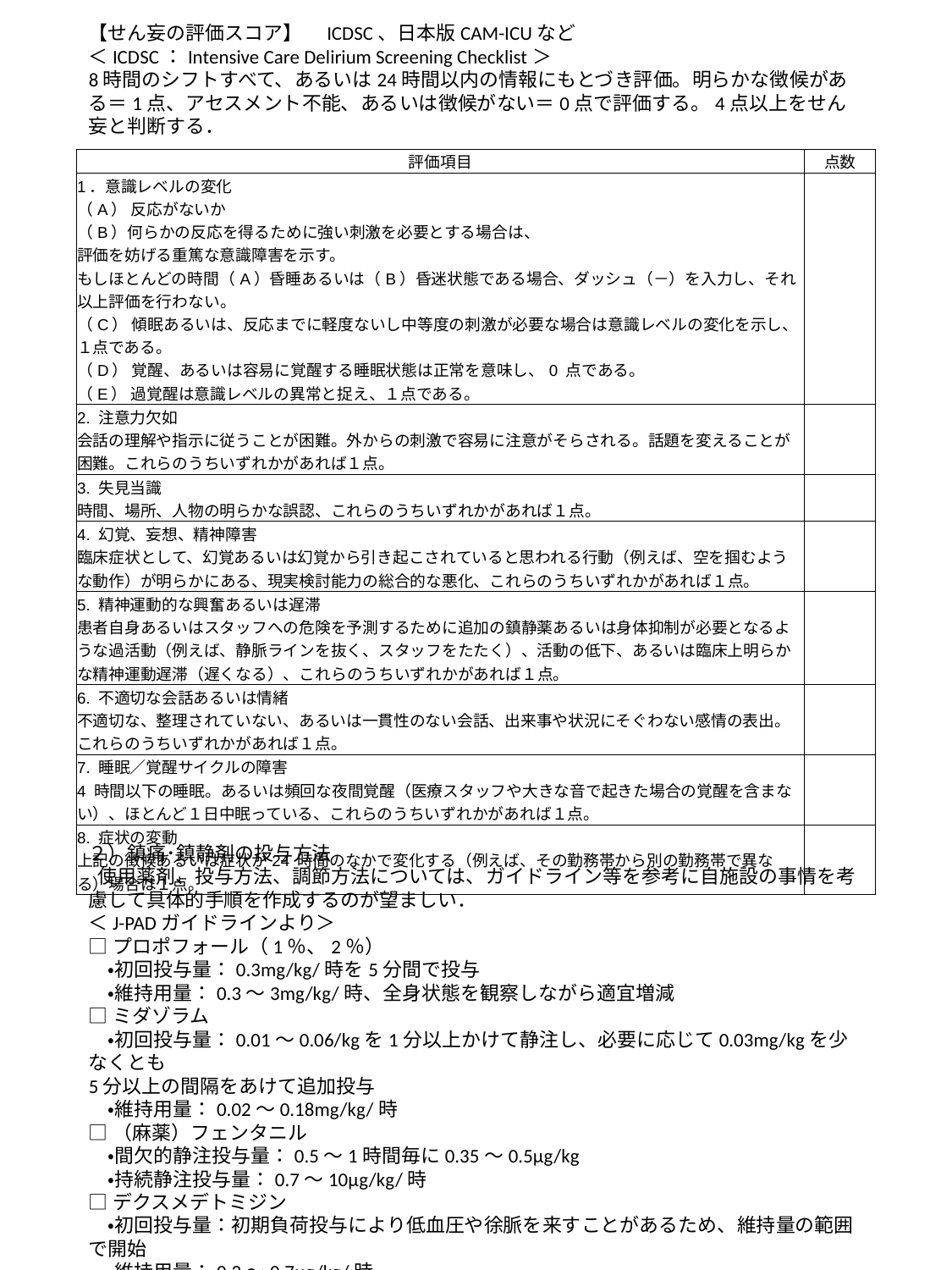

【せん妄の評価スコア】　ICDSC、日本版CAM-ICUなど
＜ICDSC：Intensive Care Delirium Screening Checklist＞
8時間のシフトすべて、あるいは24時間以内の情報にもとづき評価。明らかな徴候がある＝1点、アセスメント不能、あるいは徴候がない＝0点で評価する。4点以上をせん妄と判断する．
| 評価項目 | 点数 |
| --- | --- |
| 1．意識レベルの変化 （A） 反応がないか （B）何らかの反応を得るために強い刺激を必要とする場合は、 評価を妨げる重篤な意識障害を示す。 もしほとんどの時間（A）昏睡あるいは（B）昏迷状態である場合、ダッシュ（－）を入力し、それ以上評価を行わない。 （C） 傾眠あるいは、反応までに軽度ないし中等度の刺激が必要な場合は意識レベルの変化を示し、１点である。 （D） 覚醒、あるいは容易に覚醒する睡眠状態は正常を意味し、0 点である。 （E） 過覚醒は意識レベルの異常と捉え、１点である。 |  |
| 2. 注意力欠如 会話の理解や指示に従うことが困難。外からの刺激で容易に注意がそらされる。話題を変えることが困難。これらのうちいずれかがあれば１点。 |  |
| 3. 失見当識 時間、場所、人物の明らかな誤認、これらのうちいずれかがあれば１点。 |  |
| 4. 幻覚、妄想、精神障害 臨床症状として、幻覚あるいは幻覚から引き起こされていると思われる行動（例えば、空を掴むような動作）が明らかにある、現実検討能力の総合的な悪化、これらのうちいずれかがあれば１点。 |  |
| 5. 精神運動的な興奮あるいは遅滞 患者自身あるいはスタッフへの危険を予測するために追加の鎮静薬あるいは身体抑制が必要となるような過活動（例えば、静脈ラインを抜く、スタッフをたたく）、活動の低下、あるいは臨床上明らかな精神運動遅滞（遅くなる）、これらのうちいずれかがあれば１点。 |  |
| 6. 不適切な会話あるいは情緒 不適切な、整理されていない、あるいは一貫性のない会話、出来事や状況にそぐわない感情の表出。これらのうちいずれかがあれば１点。 |  |
| 7. 睡眠／覚醒サイクルの障害 4 時間以下の睡眠。あるいは頻回な夜間覚醒（医療スタッフや大きな音で起きた場合の覚醒を含まない）、ほとんど１日中眠っている、これらのうちいずれかがあれば１点。 |  |
| 8. 症状の変動 上記の徴候あるいは症状が24 時間のなかで変化する（例えば、その勤務帯から別の勤務帯で異なる）場合は１点。 |  |
２）鎮痛･鎮静剤の投与方法
 使用薬剤、投与方法、調節方法については、ガイドライン等を参考に自施設の事情を考慮して具体的手順を作成するのが望ましい．
＜J-PADガイドラインより＞
□プロポフォール（1％、2％）
　・初回投与量：0.3mg/kg/時を5分間で投与
　・維持用量：0.3～3mg/kg/時、全身状態を観察しながら適宜増減
□ミダゾラム
　・初回投与量：0.01～0.06/kgを1分以上かけて静注し、必要に応じて0.03mg/kgを少なくとも
5分以上の間隔をあけて追加投与
　・維持用量：0.02～0.18mg/kg/時
□（麻薬）フェンタニル
　・間欠的静注投与量：0.5～1時間毎に0.35～0.5μg/kg
　・持続静注投与量：0.7～10μg/kg/時
□デクスメデトミジン
　・初回投与量：初期負荷投与により低血圧や徐脈を来すことがあるため、維持量の範囲で開始
　・維持用量：0.2～0.7μg/kg/時